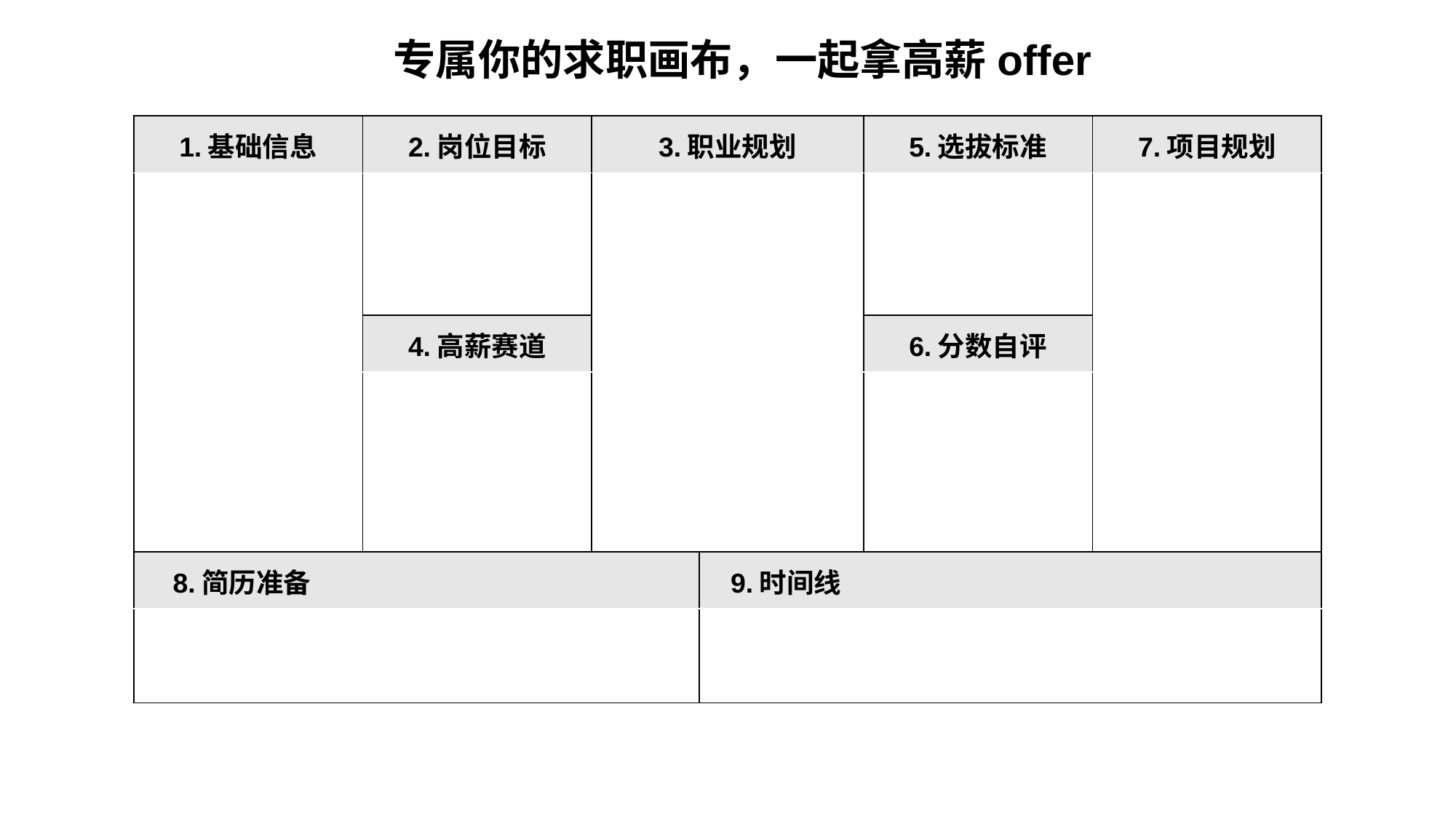

专属你的求职画布，一起拿高薪offer
| 1.基础信息 | 2.岗位目标 | 3.职业规划 |  | 5.选拔标准 | 7.项目规划 |
| --- | --- | --- | --- | --- | --- |
|  |  |  |  |  |  |
|  | 4.高薪赛道 |  |  | 6.分数自评 |  |
|  |  |  |  |  |  |
| 8.简历准备 |  |  | 9.时间线 |  |  |
|  |  |  |  |  |  |